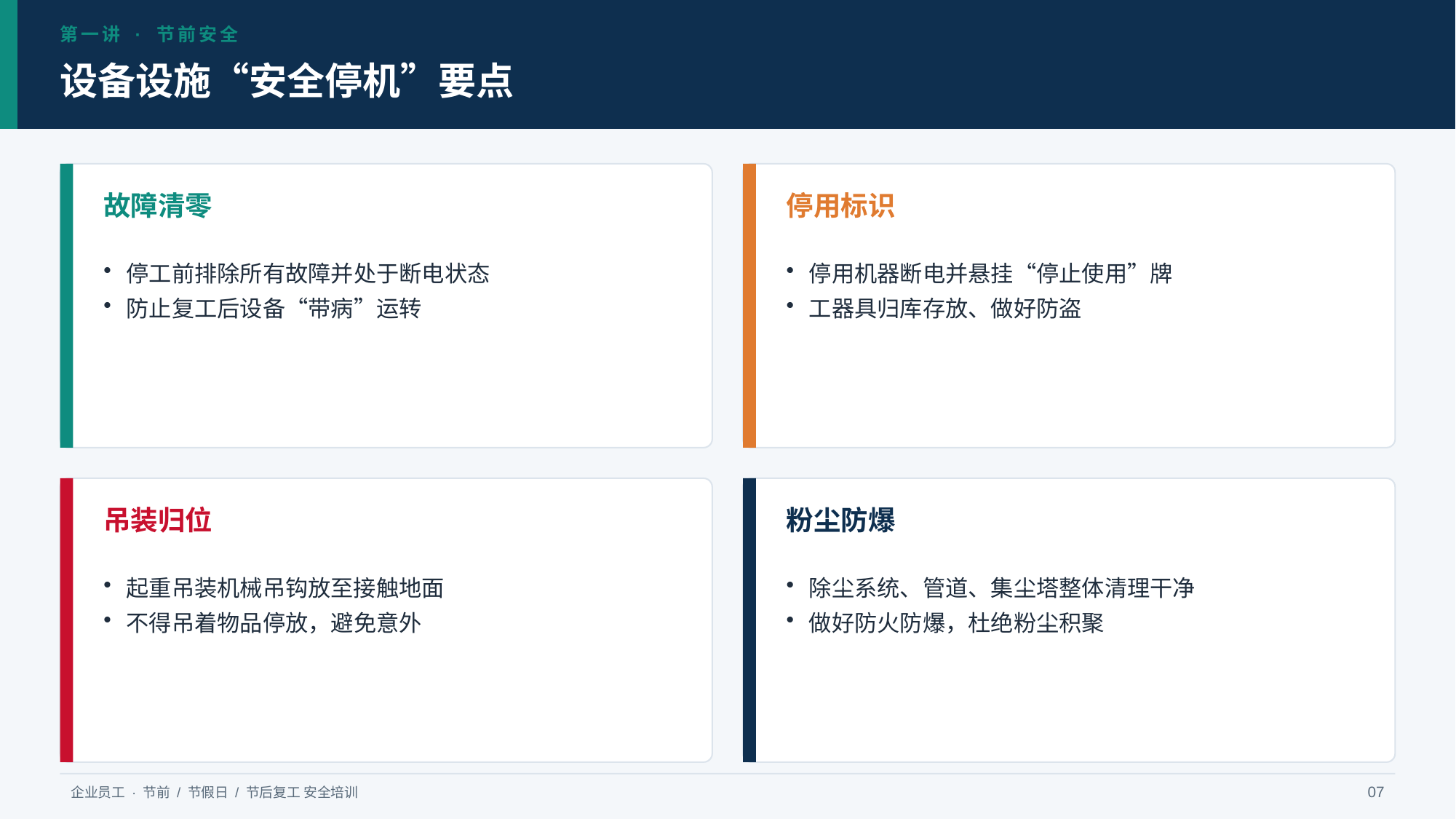

第一讲 · 节前安全
设备设施“安全停机”要点

故障清零
停用标识
停工前排除所有故障并处于断电状态
防止复工后设备“带病”运转
停用机器断电并悬挂“停止使用”牌
工器具归库存放、做好防盗

吊装归位
粉尘防爆
起重吊装机械吊钩放至接触地面
不得吊着物品停放，避免意外
除尘系统、管道、集尘塔整体清理干净
做好防火防爆，杜绝粉尘积聚

企业员工 · 节前 / 节假日 / 节后复工 安全培训
07